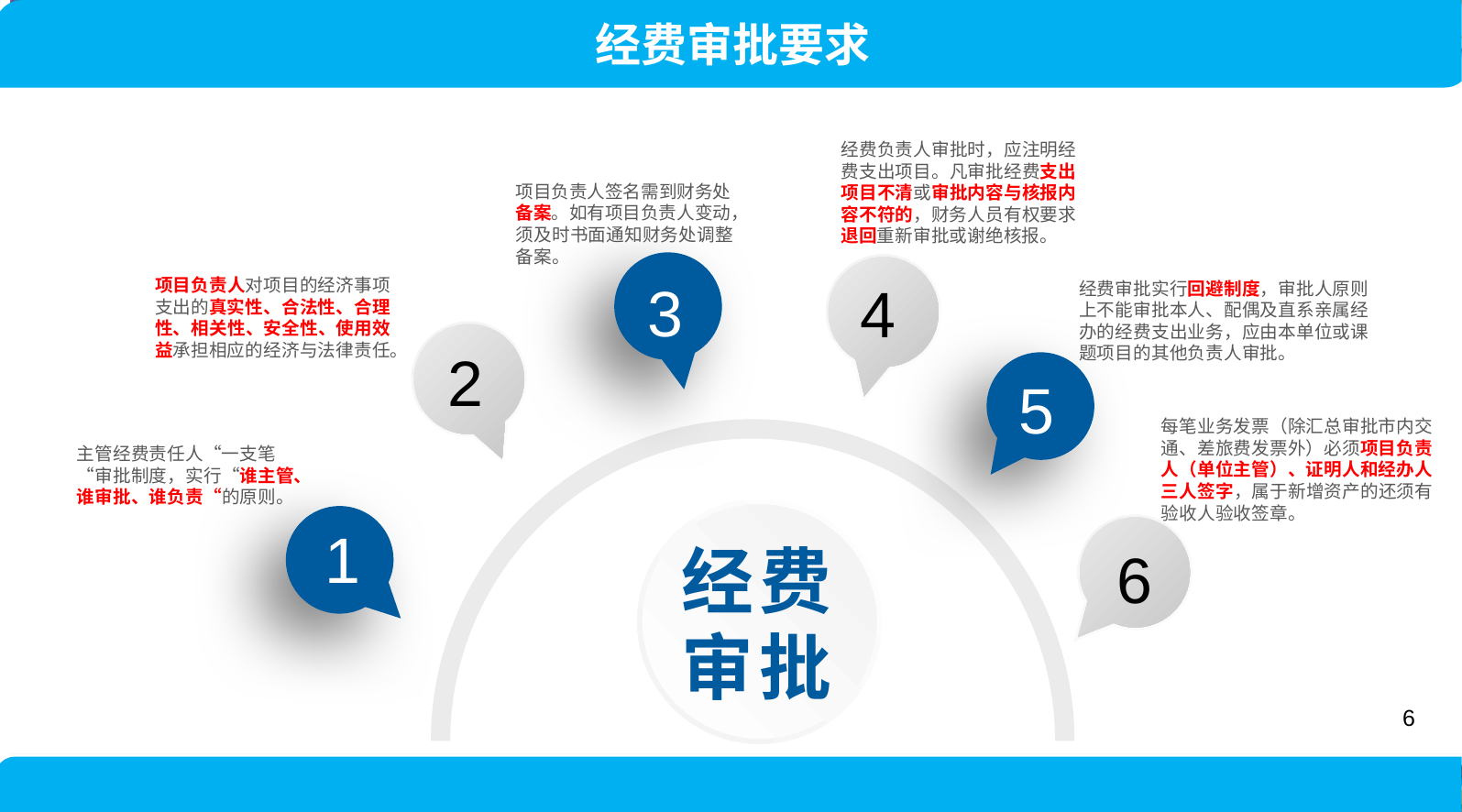

经费审批要求

经费负责人审批时，应注明经费支出项目。凡审批经费支出项目不清或审批内容与核报内容不符的，财务人员有权要求退回重新审批或谢绝核报。
项目负责人签名需到财务处备案。如有项目负责人变动，
须及时书面通知财务处调整备案。

3
项目负责人对项目的经济事项支出的真实性、合法性、合理性、相关性、安全性、使用效益承担相应的经济与法律责任。
4
经费审批实行回避制度，审批人原则上不能审批本人、配偶及直系亲属经办的经费支出业务，应由本单位或课题项目的其他负责人审批。

2

5
每笔业务发票（除汇总审批市内交通、差旅费发票外）必须项目负责人（单位主管）、证明人和经办人三人签字，属于新增资产的还须有验收人验收签章。

主管经费责任人“一支笔“审批制度，实行“谁主管、谁审批、谁负责“的原则。

经费审批

1
6

6